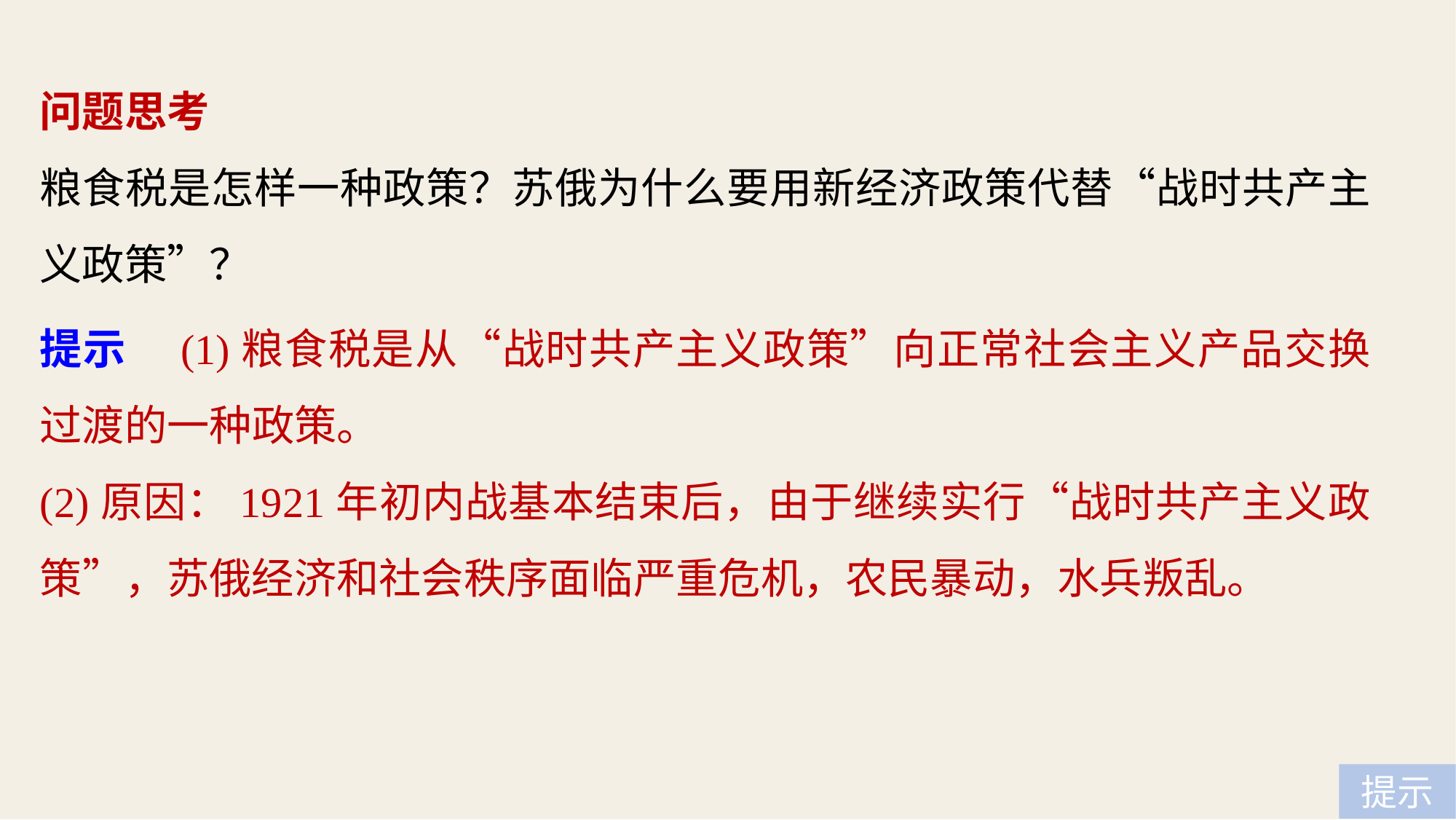

问题思考
粮食税是怎样一种政策？苏俄为什么要用新经济政策代替“战时共产主义政策”？
提示　(1)粮食税是从“战时共产主义政策”向正常社会主义产品交换过渡的一种政策。
(2)原因：1921年初内战基本结束后，由于继续实行“战时共产主义政策”，苏俄经济和社会秩序面临严重危机，农民暴动，水兵叛乱。
提示